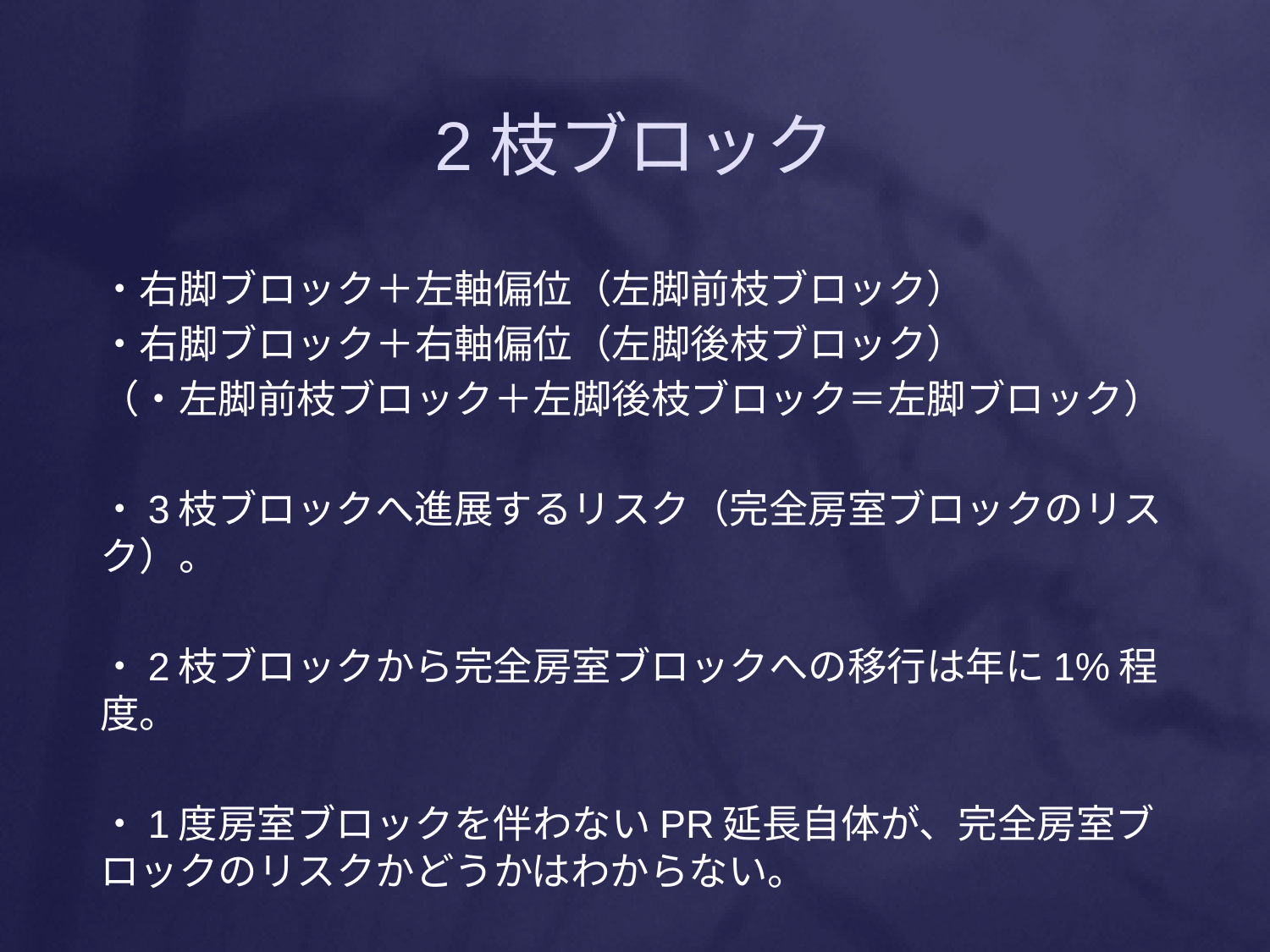

# 2枝ブロック
・右脚ブロック＋左軸偏位（左脚前枝ブロック）
・右脚ブロック＋右軸偏位（左脚後枝ブロック）
（・左脚前枝ブロック＋左脚後枝ブロック＝左脚ブロック）

・3枝ブロックへ進展するリスク（完全房室ブロックのリスク）。

・2枝ブロックから完全房室ブロックへの移行は年に1%程度。

・1度房室ブロックを伴わないPR延長自体が、完全房室ブロックのリスクかどうかはわからない。